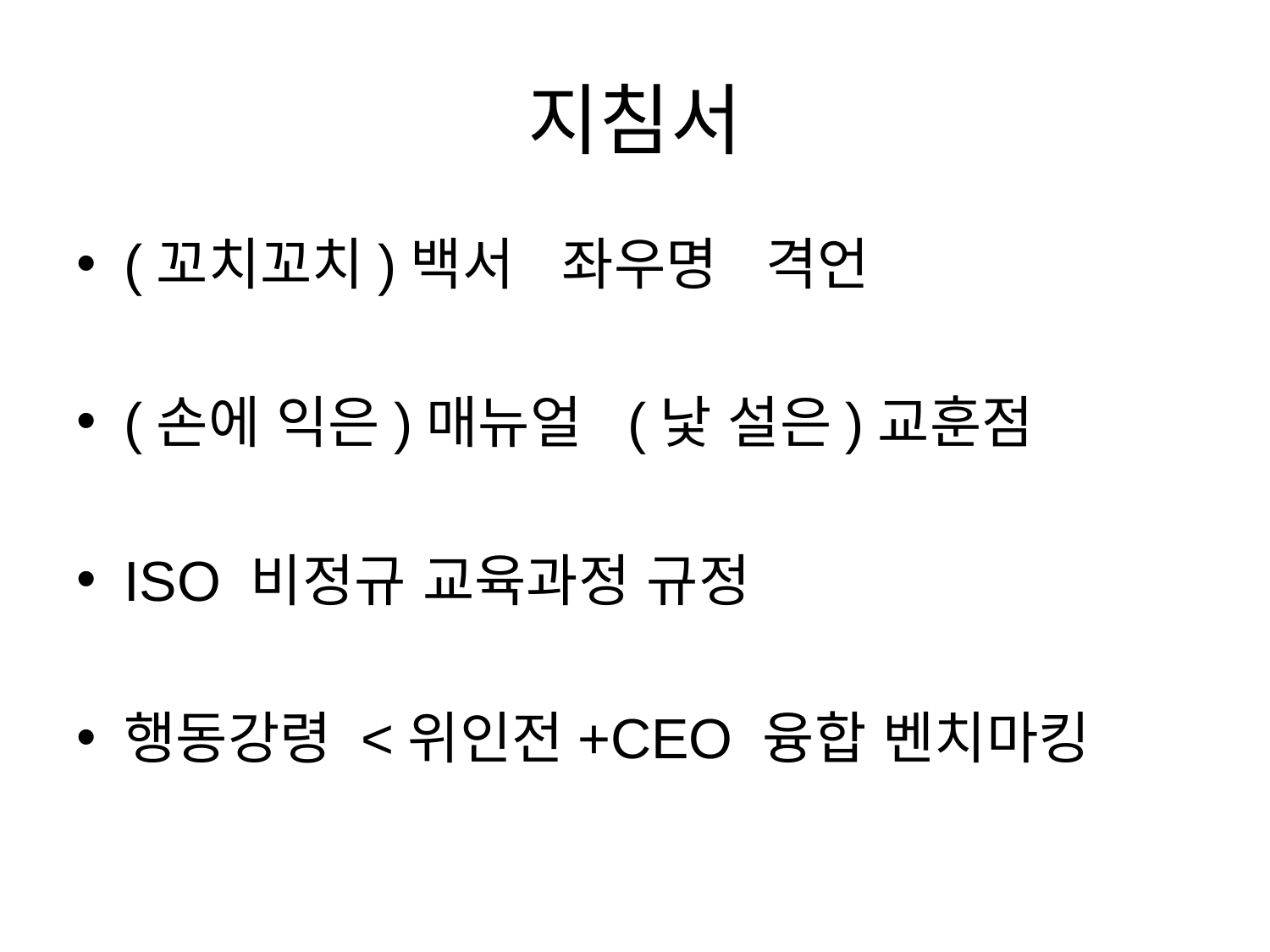

# 지침서
(꼬치꼬치)백서   좌우명   격언

(손에 익은)매뉴얼  (낯 설은)교훈점

ISO 비정규 교육과정 규정

행동강령 <위인전+CEO 융합 벤치마킹